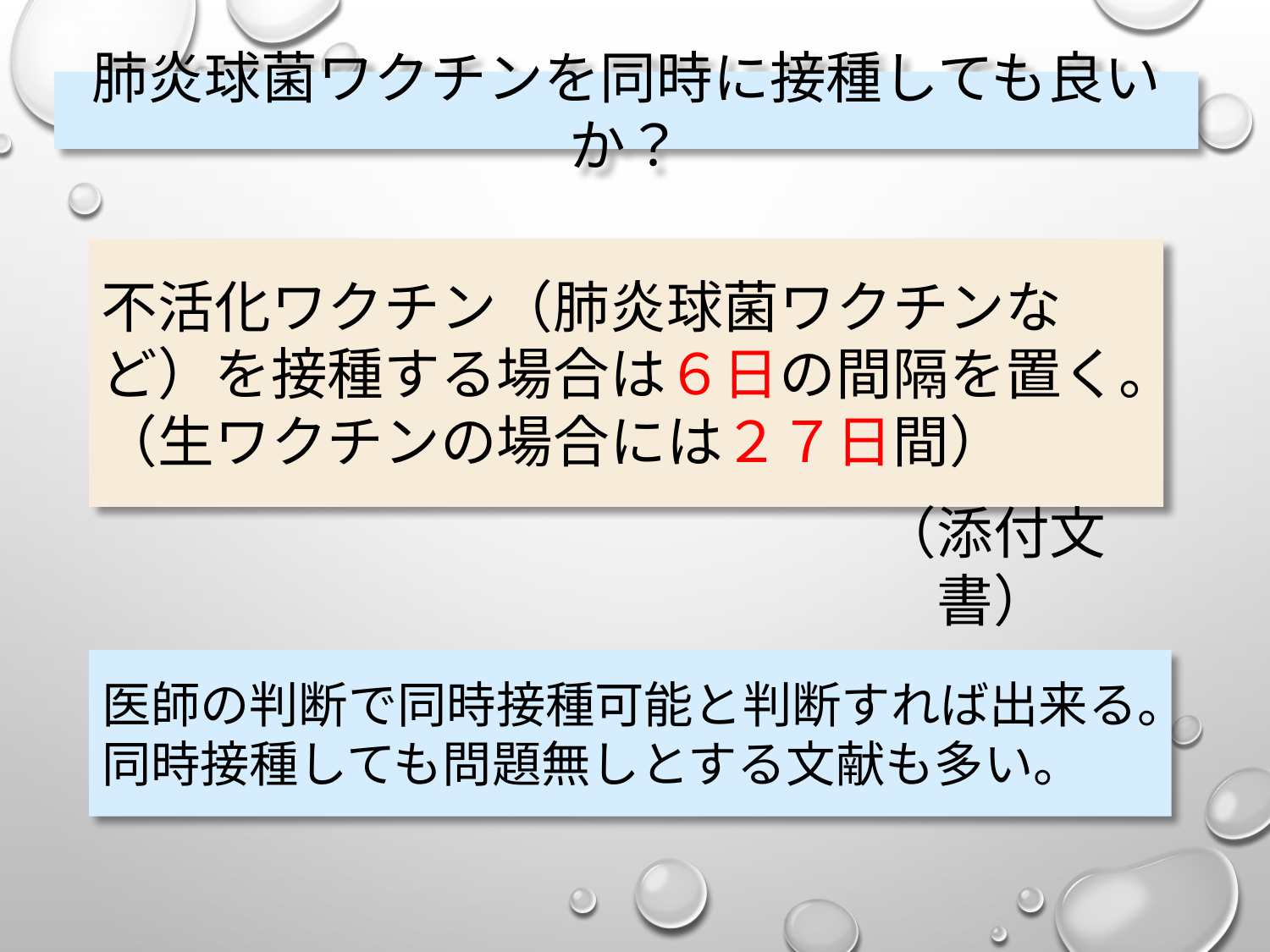

肺炎球菌ワクチンを同時に接種しても良いか？
不活化ワクチン（肺炎球菌ワクチンなど）を接種する場合は６日の間隔を置く。
（生ワクチンの場合には２７日間）
（添付文書）
医師の判断で同時接種可能と判断すれば出来る。
同時接種しても問題無しとする文献も多い。